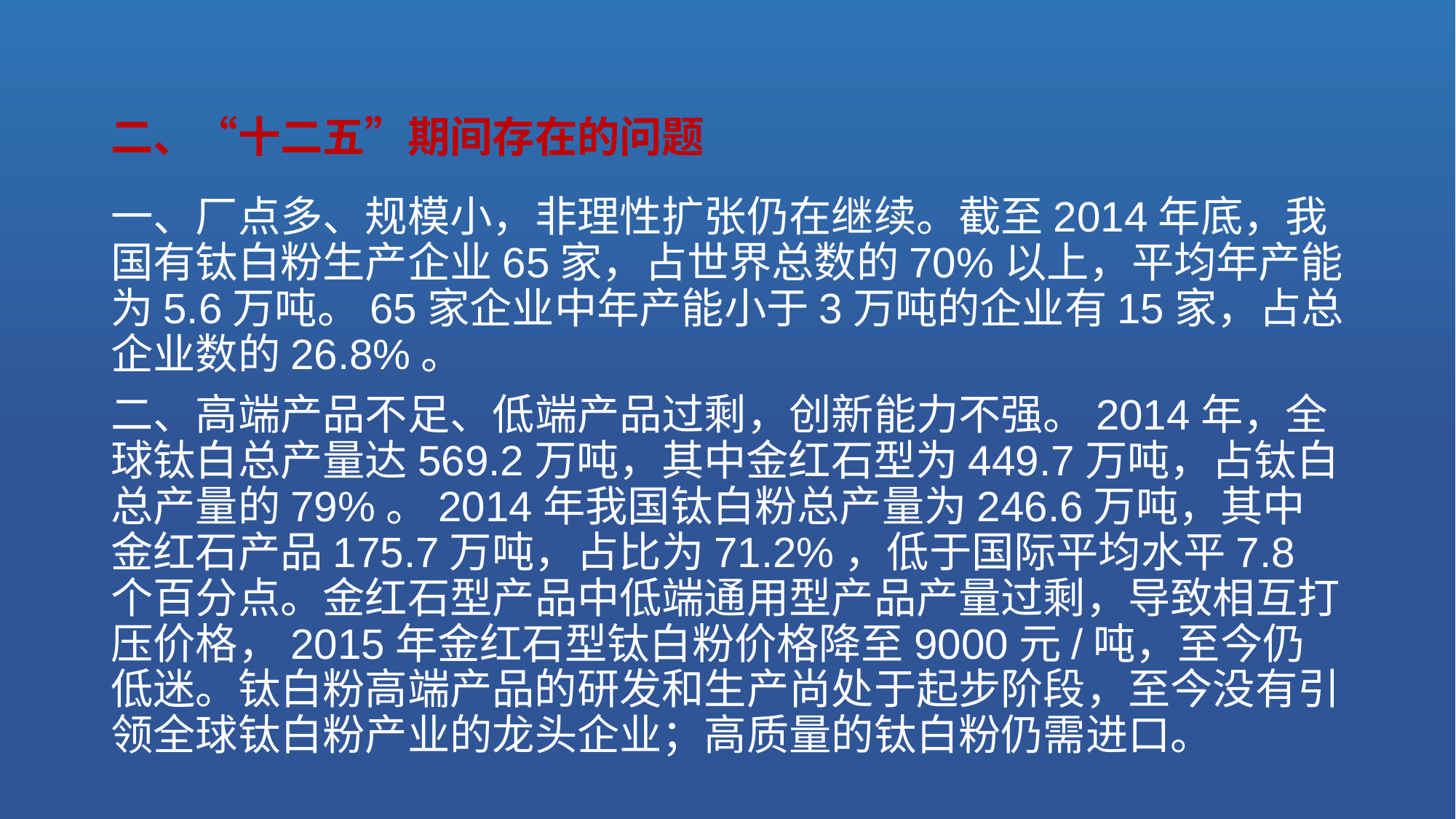

# 二、“十二五”期间存在的问题
一、厂点多、规模小，非理性扩张仍在继续。截至2014年底，我国有钛白粉生产企业65家，占世界总数的70%以上，平均年产能为5.6万吨。65家企业中年产能小于3万吨的企业有15家，占总企业数的26.8%。
二、高端产品不足、低端产品过剩，创新能力不强。2014年，全球钛白总产量达569.2万吨，其中金红石型为449.7万吨，占钛白总产量的79%。2014年我国钛白粉总产量为246.6万吨，其中金红石产品175.7万吨，占比为71.2%，低于国际平均水平7.8个百分点。金红石型产品中低端通用型产品产量过剩，导致相互打压价格，2015年金红石型钛白粉价格降至9000元/吨，至今仍低迷。钛白粉高端产品的研发和生产尚处于起步阶段，至今没有引领全球钛白粉产业的龙头企业；高质量的钛白粉仍需进口。